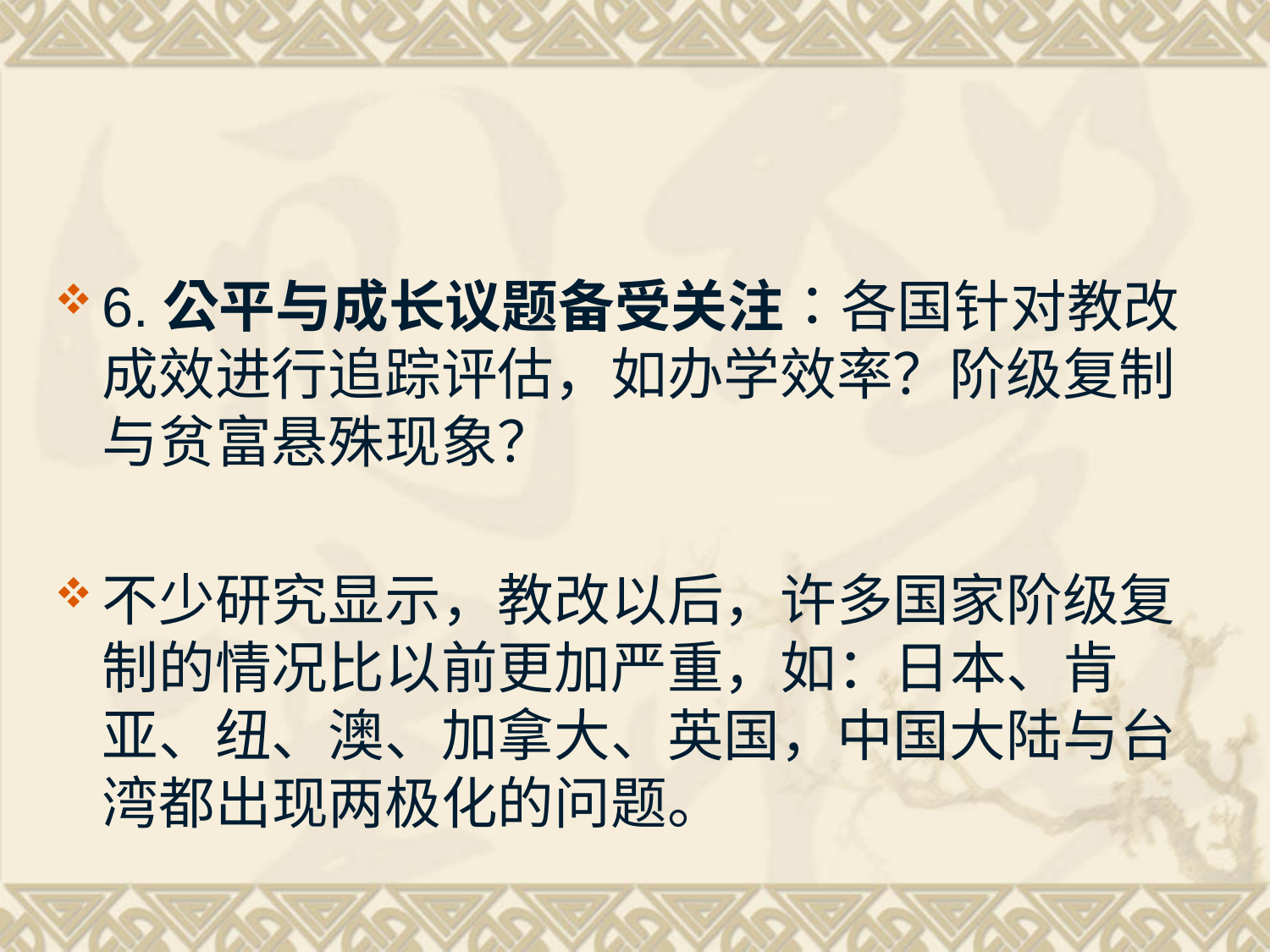

6.公平与成长议题备受关注：各国针对教改成效进行追踪评估，如办学效率？阶级复制与贫富悬殊现象？

不少研究显示，教改以后，许多国家阶级复制的情况比以前更加严重，如：日本、肯亚、纽、澳、加拿大、英国，中国大陆与台湾都出现两极化的问题。